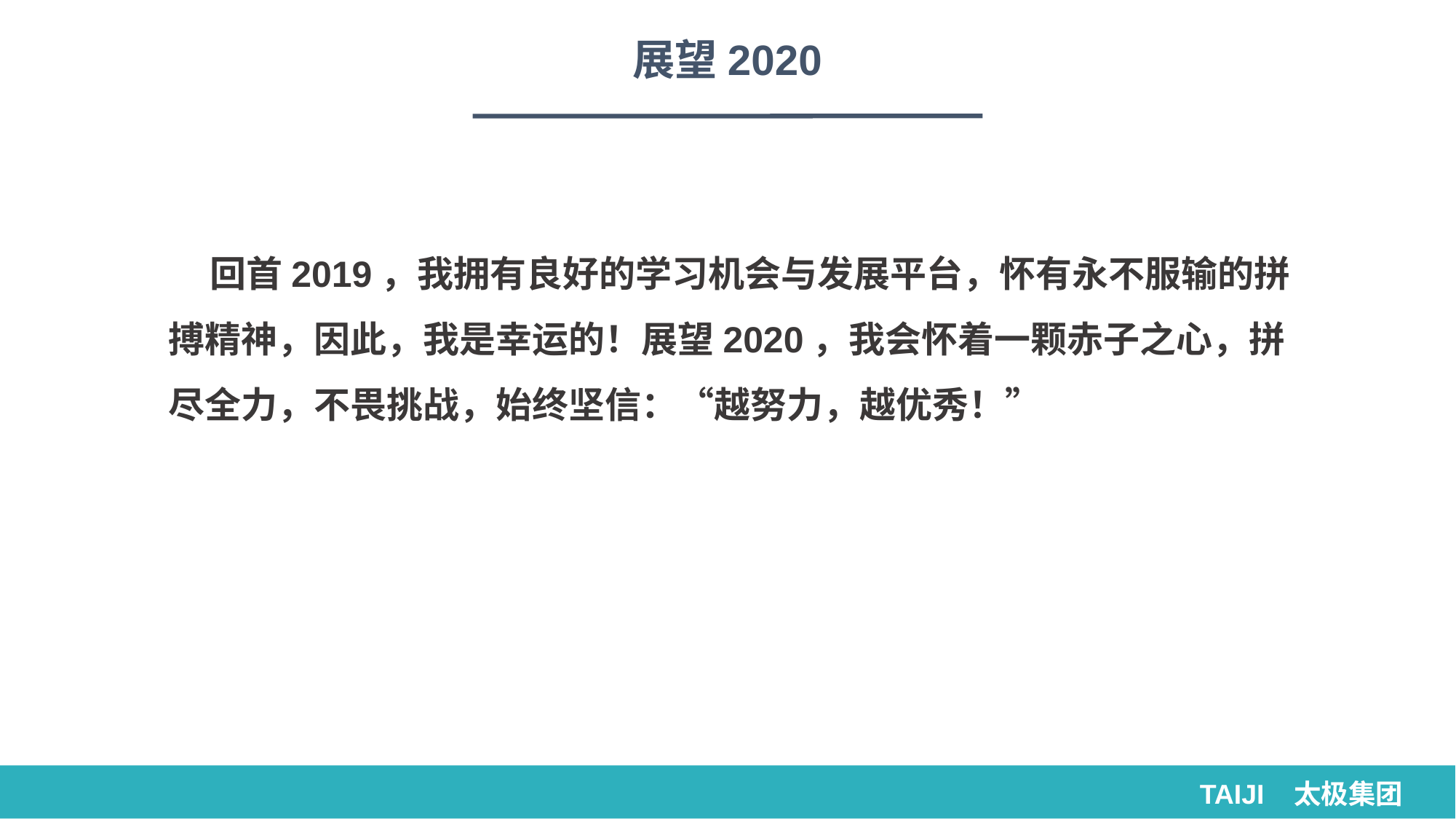

展望2020

    回首2019，我拥有良好的学习机会与发展平台，怀有永不服输的拼搏精神，因此，我是幸运的！展望2020，我会怀着一颗赤子之心，拼尽全力，不畏挑战，始终坚信：“越努力，越优秀！”

TAIJI   太极集团